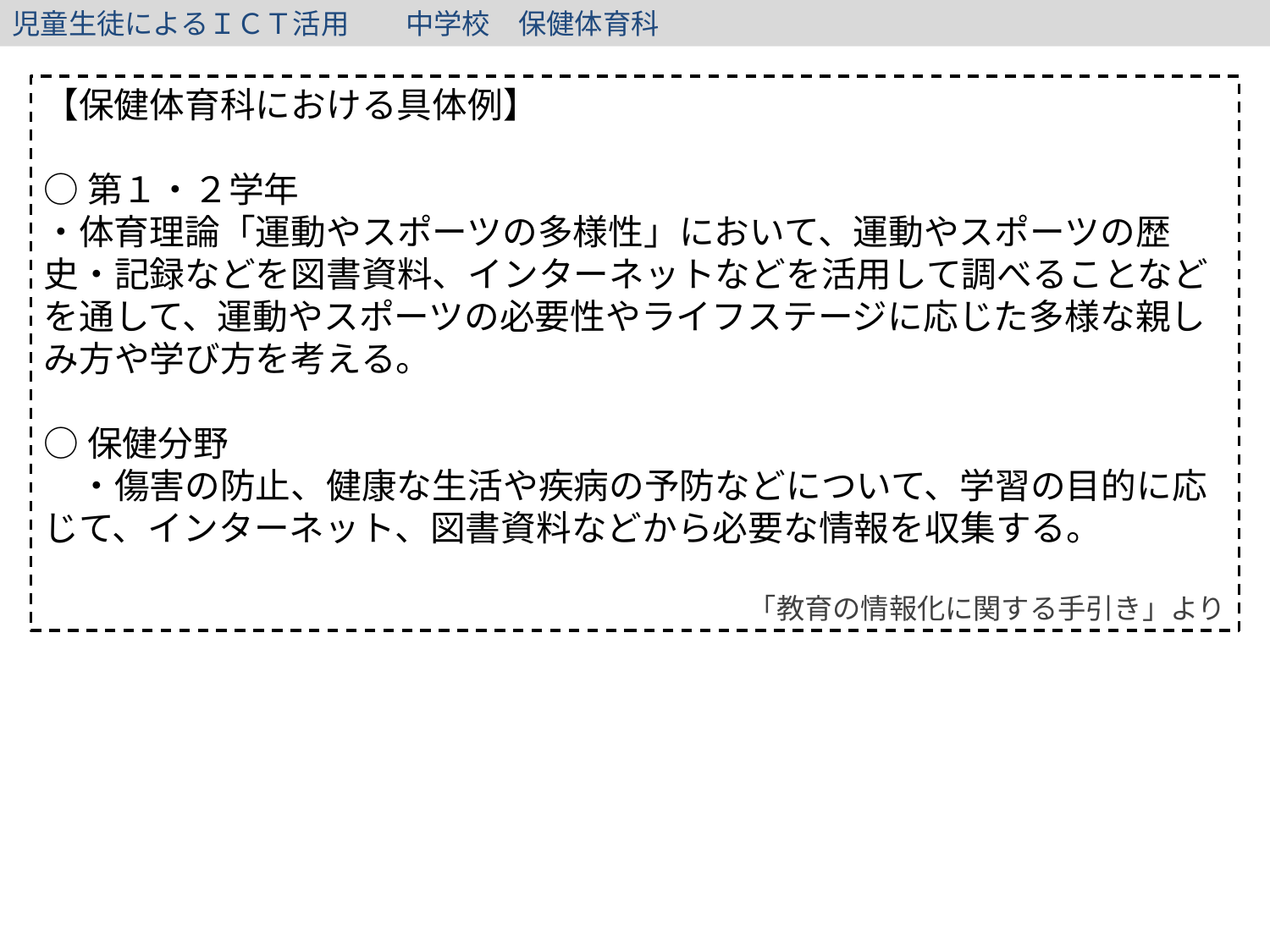

児童生徒によるＩＣＴ活用　　中学校　保健体育科
【保健体育科における具体例】

○第１・２学年
・体育理論「運動やスポーツの多様性」において、運動やスポーツの歴史・記録などを図書資料、インターネットなどを活用して調べることなどを通して、運動やスポーツの必要性やライフステージに応じた多様な親しみ方や学び方を考える。

○保健分野
　・傷害の防止、健康な生活や疾病の予防などについて、学習の目的に応じて、インターネット、図書資料などから必要な情報を収集する。

「教育の情報化に関する手引き」より